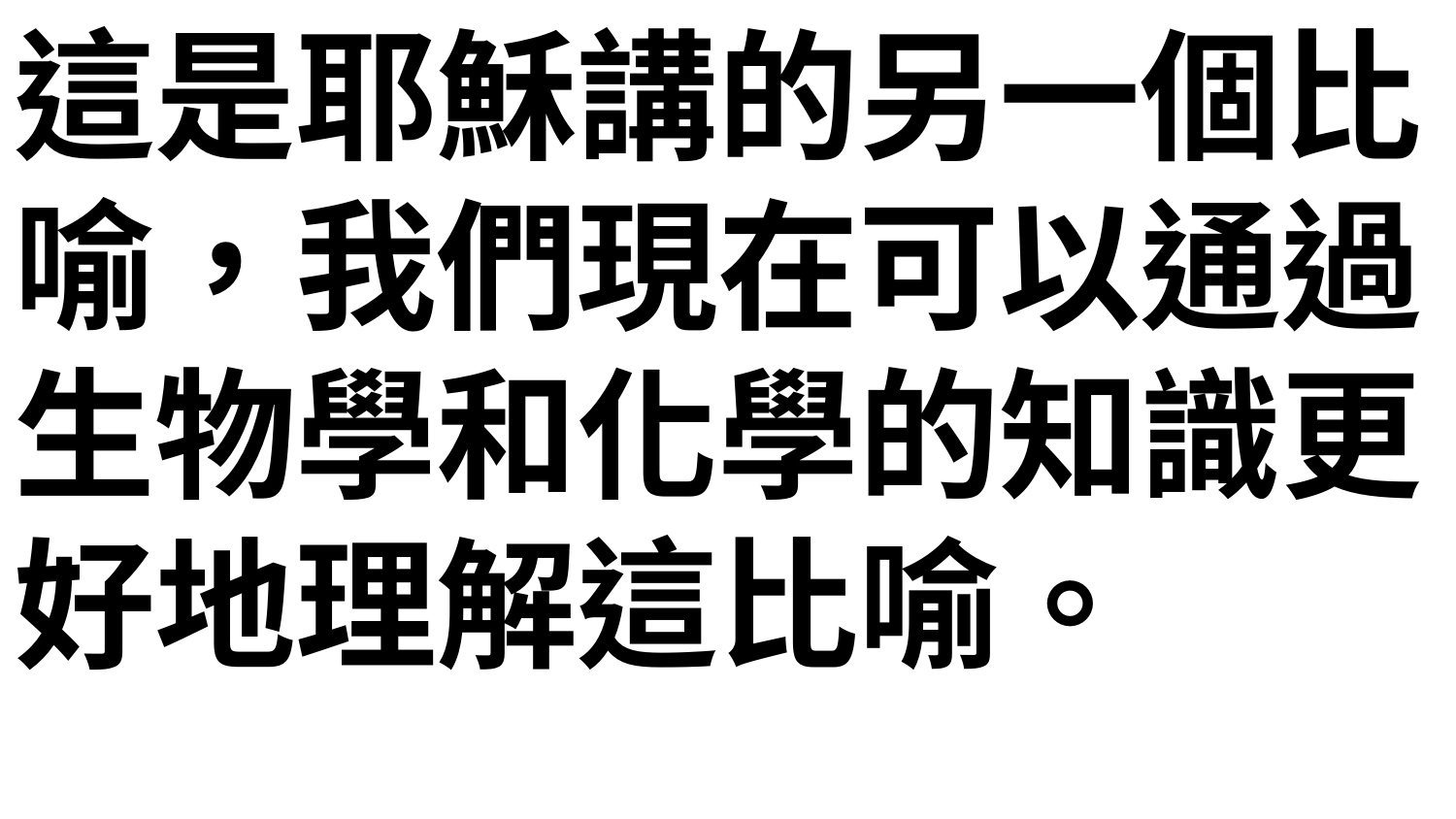

這是耶穌講的另一個比喻，我們現在可以通過生物學和化學的知識更好地理解這比喻。